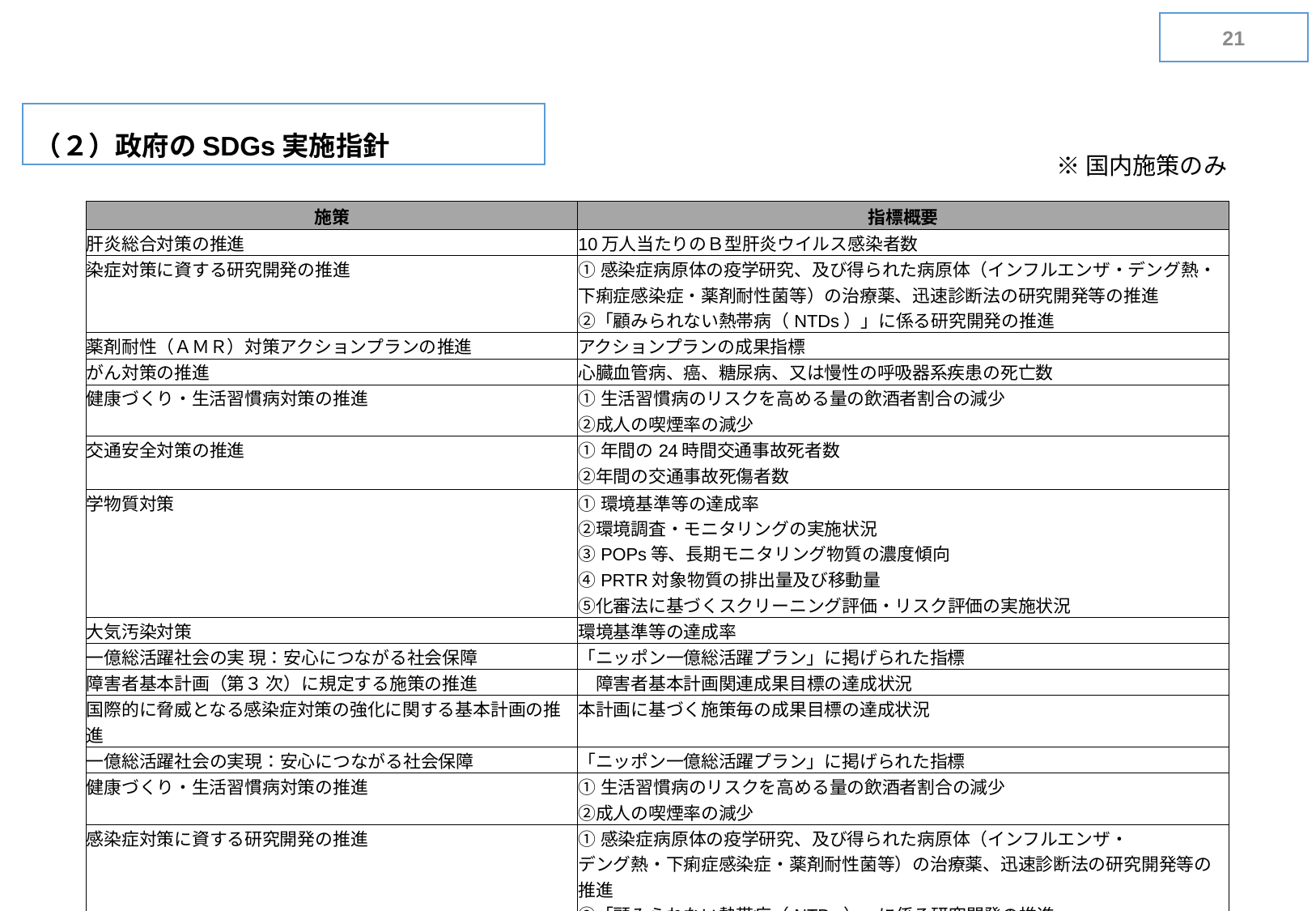

21
（２）政府のSDGs実施指針
※国内施策のみ
| 施策 | 指標概要 |
| --- | --- |
| 肝炎総合対策の推進 | 10万人当たりのＢ型肝炎ウイルス感染者数 |
| 染症対策に資する研究開発の推進 | ①感染症病原体の疫学研究、及び得られた病原体（インフルエンザ・デング熱・下痢症感染症・薬剤耐性菌等）の治療薬、迅速診断法の研究開発等の推進 ②「顧みられない熱帯病（NTDs）」に係る研究開発の推進 |
| 薬剤耐性（ＡＭＲ）対策アクションプランの推進 | アクションプランの成果指標 |
| がん対策の推進 | 心臓血管病、癌、糖尿病、又は慢性の呼吸器系疾患の死亡数 |
| 健康づくり・生活習慣病対策の推進 | ①生活習慣病のリスクを高める量の飲酒者割合の減少 ②成人の喫煙率の減少 |
| 交通安全対策の推進 | ①年間の24時間交通事故死者数 ②年間の交通事故死傷者数 |
| 学物質対策 | ①環境基準等の達成率 ②環境調査・モニタリングの実施状況 ③POPs等、長期モニタリング物質の濃度傾向 ④PRTR対象物質の排出量及び移動量 ⑤化審法に基づくスクリーニング評価・リスク評価の実施状況 |
| 大気汚染対策 | 環境基準等の達成率 |
| 一億総活躍社会の実 現：安心につながる社会保障 | 「ニッポン一億総活躍プラン」に掲げられた指標 |
| 障害者基本計画（第３ 次）に規定する施策の推進 | 障害者基本計画関連成果目標の達成状況 |
| 国際的に脅威となる感染症対策の強化に関する基本計画の推進 | 本計画に基づく施策毎の成果目標の達成状況 |
| 一億総活躍社会の実現：安心につながる社会保障 | 「ニッポン一億総活躍プラン」に掲げられた指標 |
| 健康づくり・生活習慣病対策の推進 | ①生活習慣病のリスクを高める量の飲酒者割合の減少 ②成人の喫煙率の減少 |
| 感染症対策に資する研究開発の推進 | ①感染症病原体の疫学研究、及び得られた病原体（インフルエンザ・ デング熱・下痢症感染症・薬剤耐性菌等）の治療薬、迅速診断法の研究開発等の推進 ②「顧みられない熱帯病（NTDs）」に係る研究開発の推進 |
| 子供の不慮の事故を防止するための取組 | ①子ども安全メール登録件数 ②子ども安全メール配信回数 |